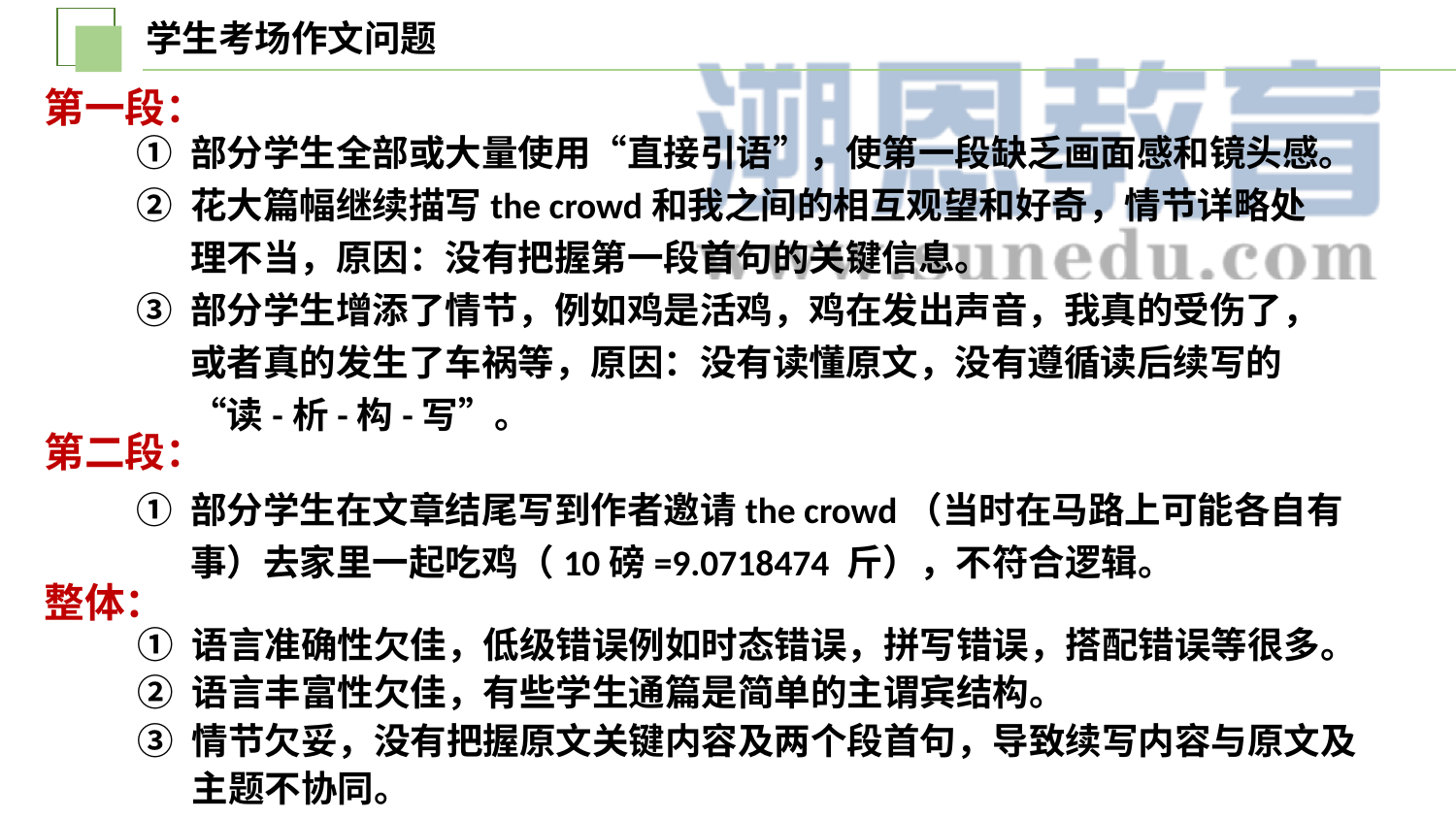

学生考场作文问题

第一段：
部分学生全部或大量使用“直接引语”，使第一段缺乏画面感和镜头感。
花大篇幅继续描写the crowd和我之间的相互观望和好奇，情节详略处理不当，原因：没有把握第一段首句的关键信息。
部分学生增添了情节，例如鸡是活鸡，鸡在发出声音，我真的受伤了，或者真的发生了车祸等，原因：没有读懂原文，没有遵循读后续写的“读-析-构-写”。
第二段：
部分学生在文章结尾写到作者邀请the crowd（当时在马路上可能各自有事）去家里一起吃鸡（10磅=9.0718474 斤），不符合逻辑。
整体：
语言准确性欠佳，低级错误例如时态错误，拼写错误，搭配错误等很多。
语言丰富性欠佳，有些学生通篇是简单的主谓宾结构。
情节欠妥，没有把握原文关键内容及两个段首句，导致续写内容与原文及主题不协同。